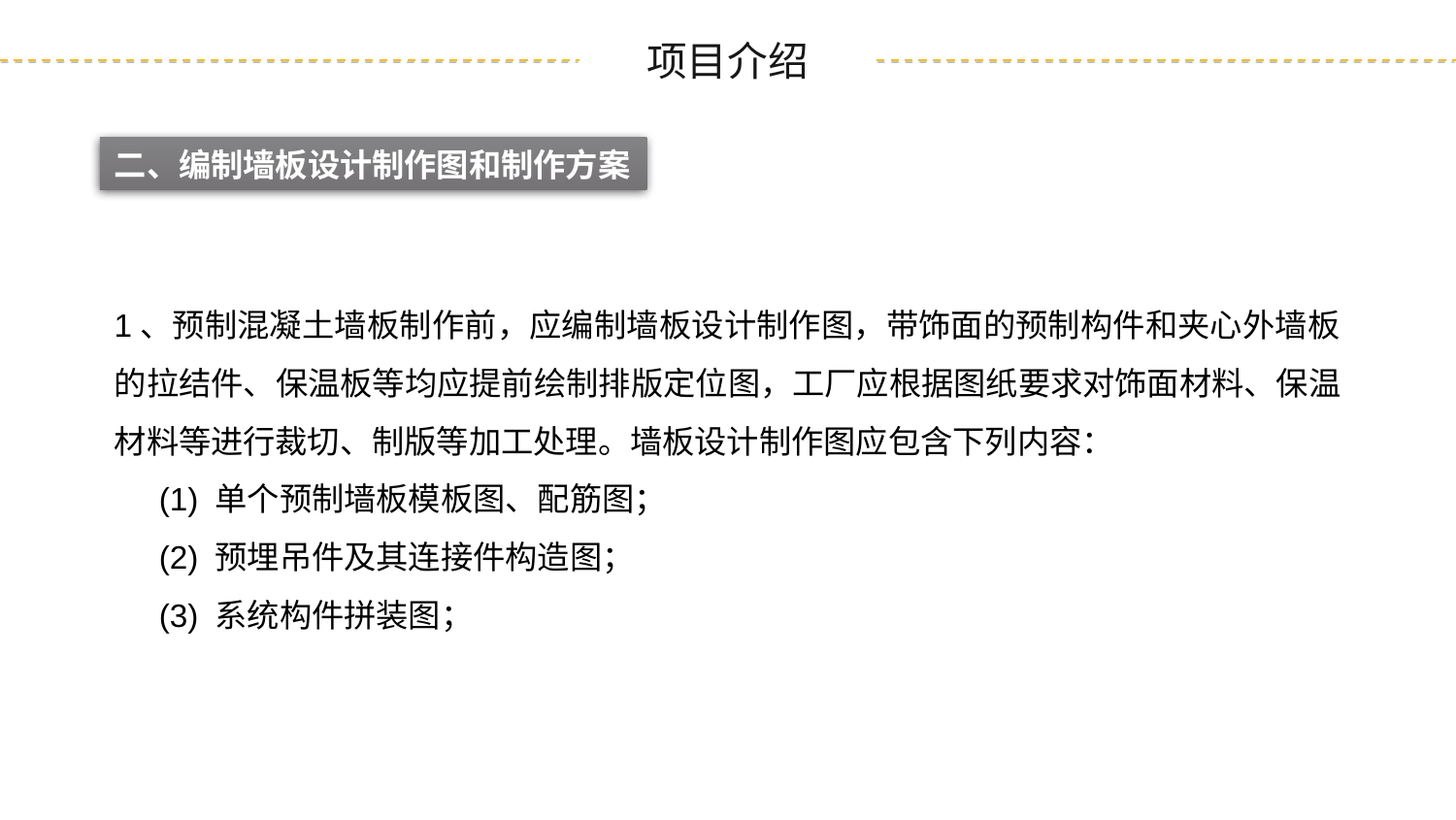

二、编制墙板设计制作图和制作方案
1、预制混凝土墙板制作前，应编制墙板设计制作图，带饰面的预制构件和夹心外墙板的拉结件、保温板等均应提前绘制排版定位图，工厂应根据图纸要求对饰面材料、保温材料等进行裁切、制版等加工处理。墙板设计制作图应包含下列内容：
     (1) 单个预制墙板模板图、配筋图；
     (2) 预埋吊件及其连接件构造图；
     (3) 系统构件拼装图；